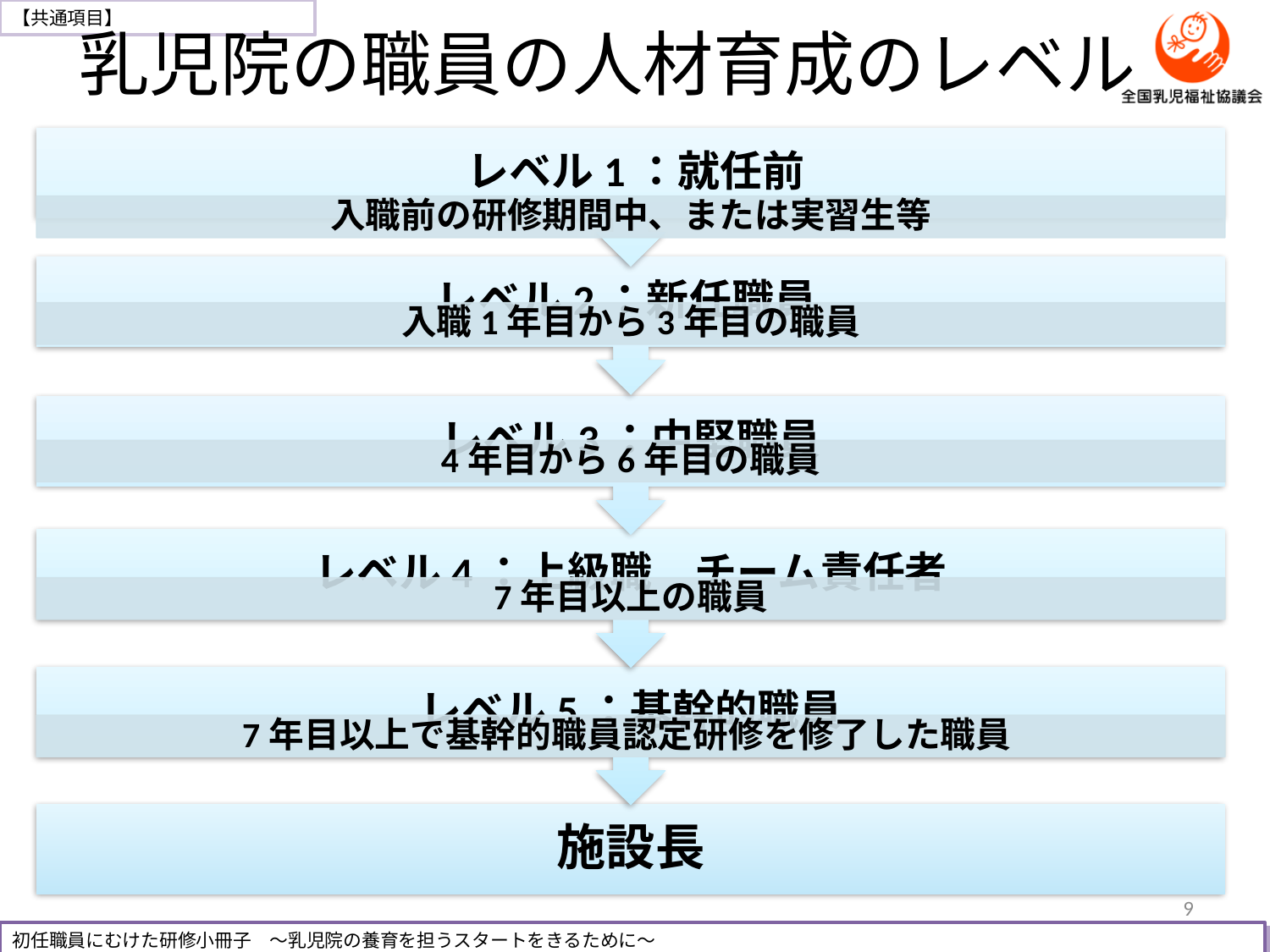

# 乳児院の職員の人材育成のレベル
施設長
レベル5：基幹的職員
7年目以上で基幹的職員認定研修を修了した職員
レベル4：上級職　チーム責任者
7年目以上の職員
レベル3：中堅職員
4年目から6年目の職員
レベル2：新任職員
入職1年目から3年目の職員
 レベル1：就任前
入職前の研修期間中、または実習生等
9